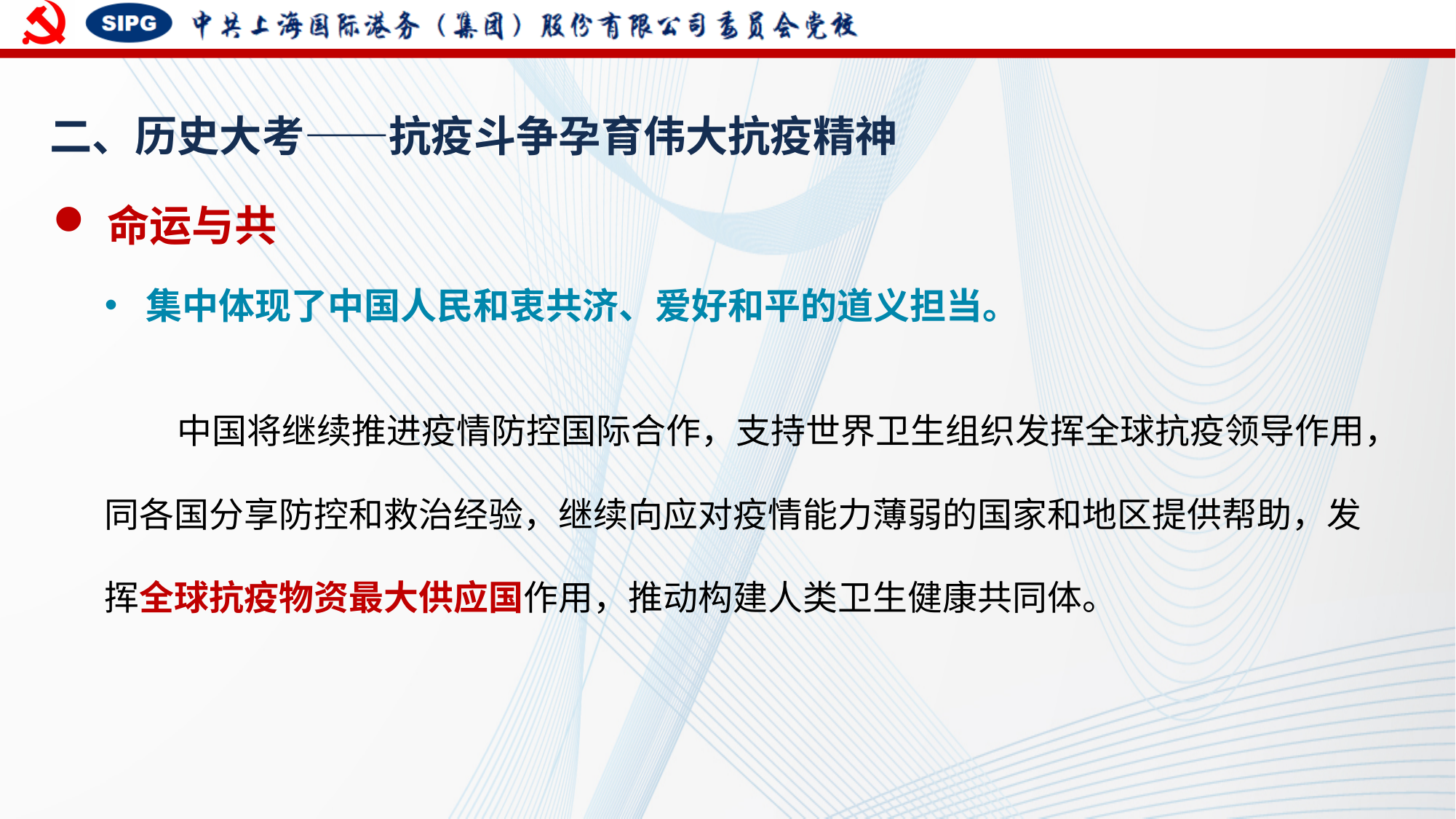

二、历史大考——抗疫斗争孕育伟大抗疫精神
命运与共
集中体现了中国人民和衷共济、爱好和平的道义担当。
  中国将继续推进疫情防控国际合作，支持世界卫生组织发挥全球抗疫领导作用，同各国分享防控和救治经验，继续向应对疫情能力薄弱的国家和地区提供帮助，发挥全球抗疫物资最大供应国作用，推动构建人类卫生健康共同体。